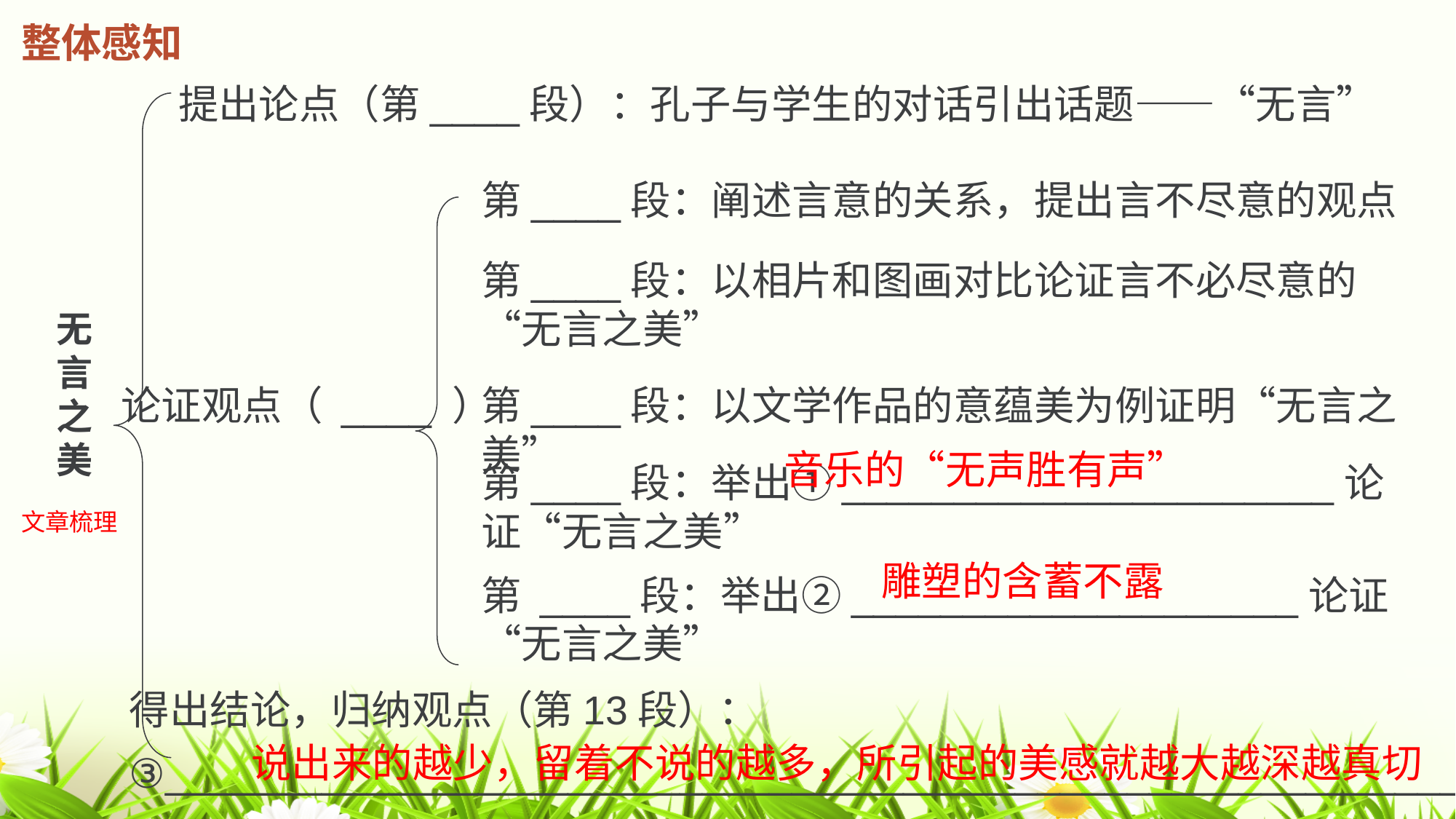

整体感知
提出论点（第____段）：孔子与学生的对话引出话题——“无言”

第____段：阐述言意的关系，提出言不尽意的观点

第____段：以相片和图画对比论证言不必尽意的“无言之美”
无
言
之
美
论证观点（ ____ ）
第____段：以文学作品的意蕴美为例证明“无言之美”
音乐的“无声胜有声”
第____段：举出①______________________论证“无言之美”
文章梳理
雕塑的含蓄不露
第 ____段：举出②____________________论证“无言之美”
得出结论，归纳观点（第13段）：
③__________________________________________________________
说出来的越少，留着不说的越多，所引起的美感就越大越深越真切